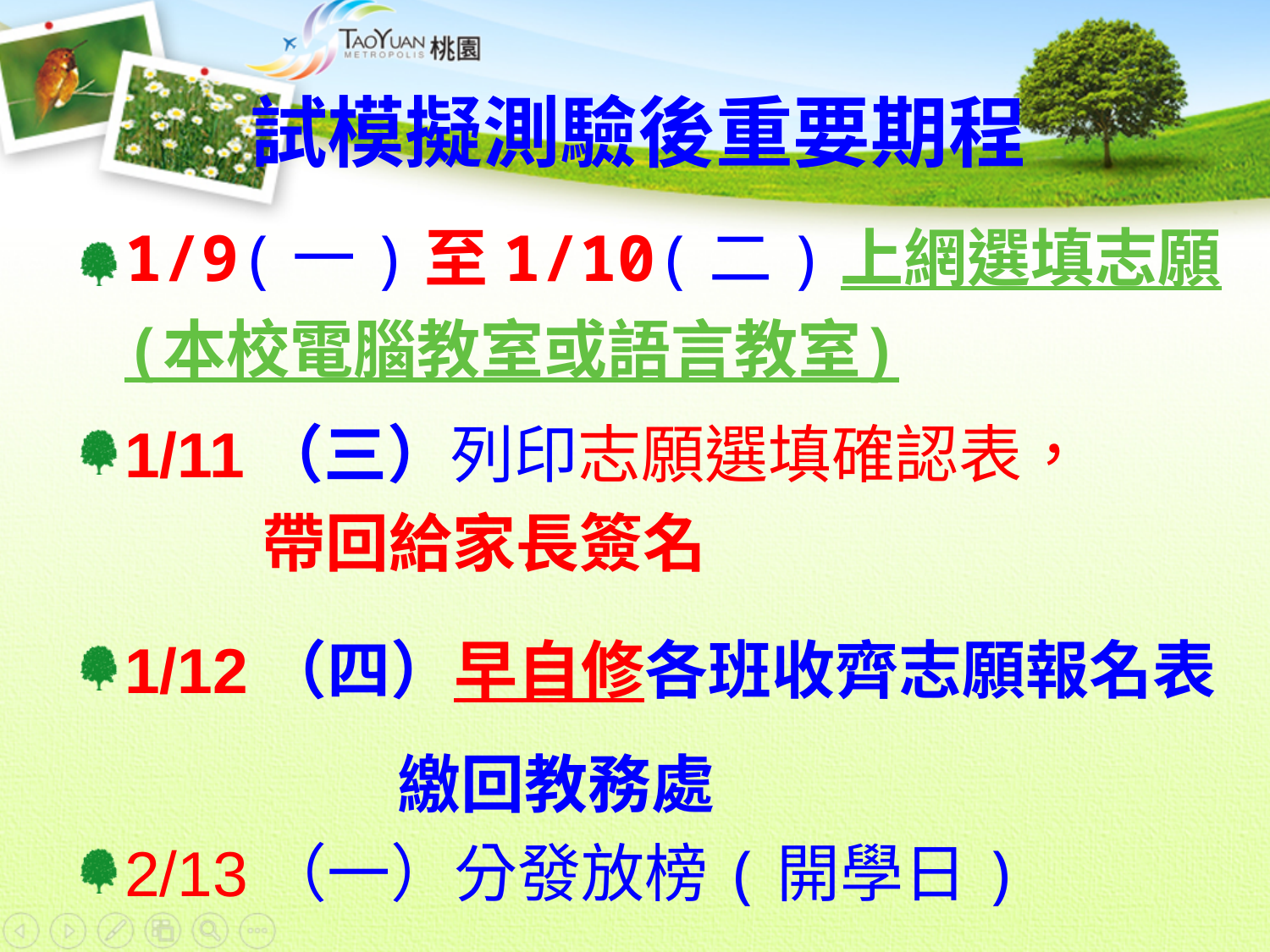

# 試模擬測驗後重要期程
1/9(一)至1/10(二)上網選填志願(本校電腦教室或語言教室)
1/11（三）列印志願選填確認表，
            帶回給家長簽名
1/12（四）早自修各班收齊志願報名表
                   繳回教務處
2/13（一）分發放榜(開學日)